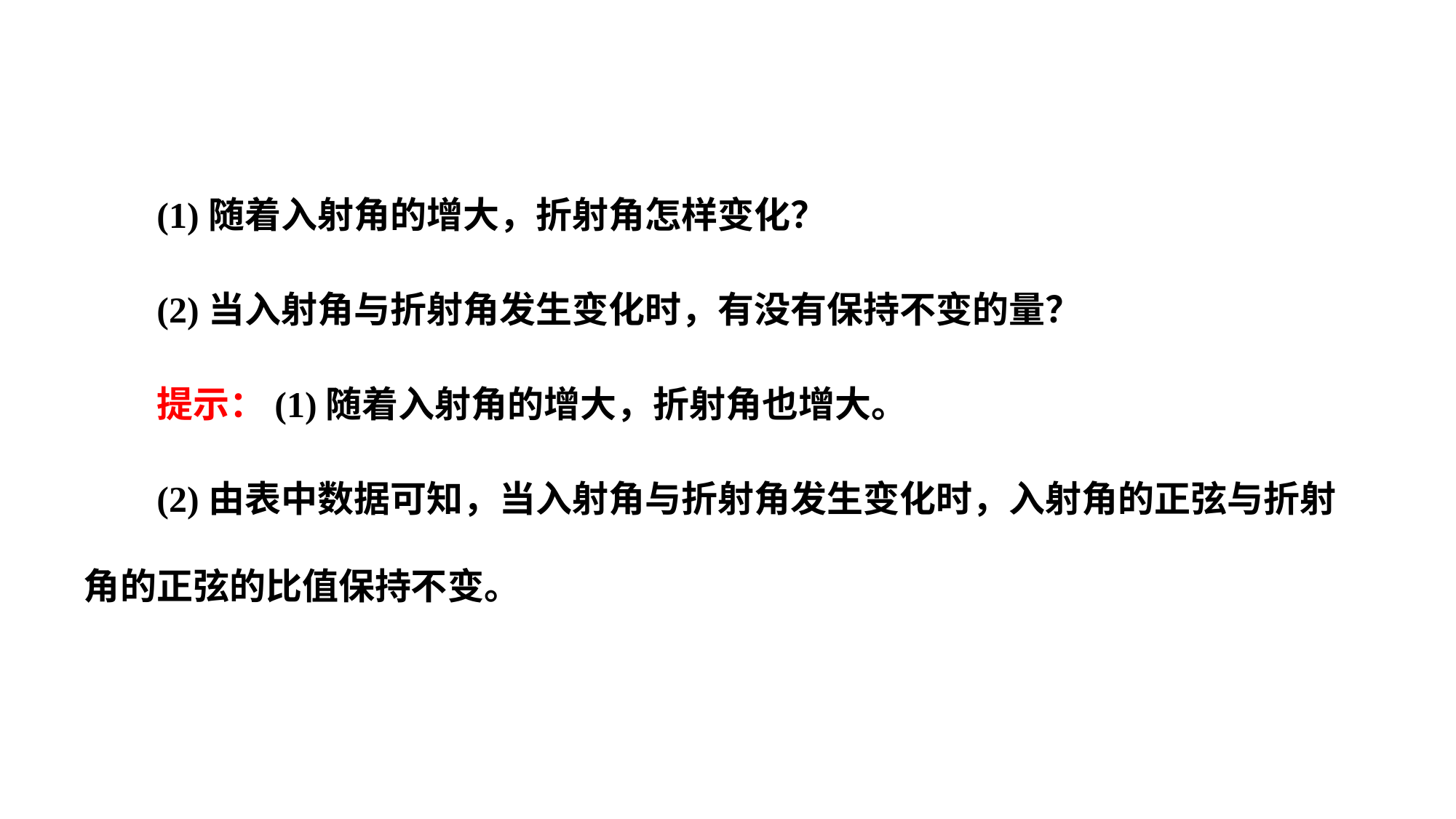

(1)随着入射角的增大，折射角怎样变化？
(2)当入射角与折射角发生变化时，有没有保持不变的量？
提示：(1)随着入射角的增大，折射角也增大。
(2)由表中数据可知，当入射角与折射角发生变化时，入射角的正弦与折射角的正弦的比值保持不变。